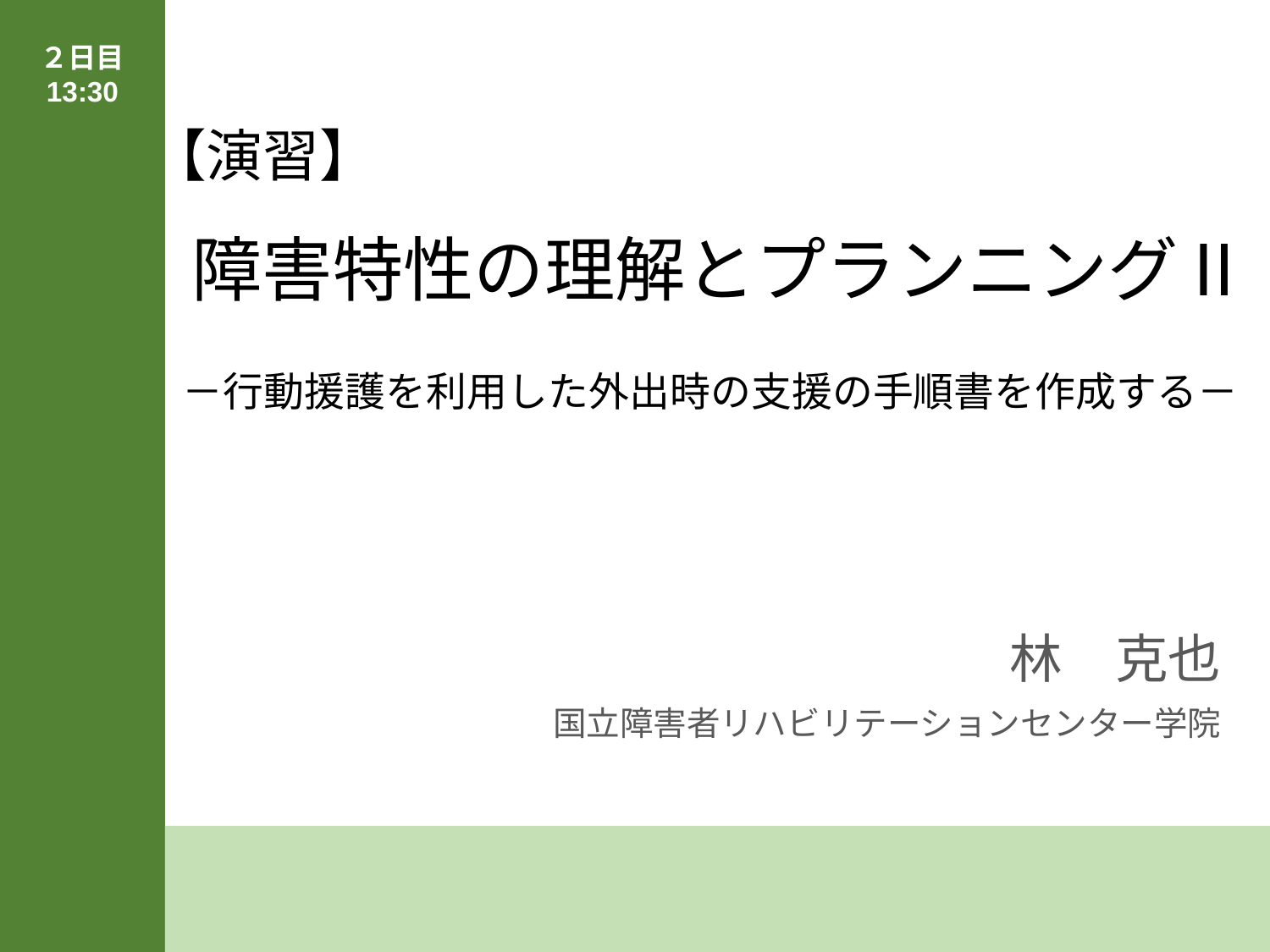

２日目
13:30
【演習】
障害特性の理解とプランニングⅡ
# －行動援護を利用した外出時の支援の手順書を作成する－
林　克也
国立障害者リハビリテーションセンター学院